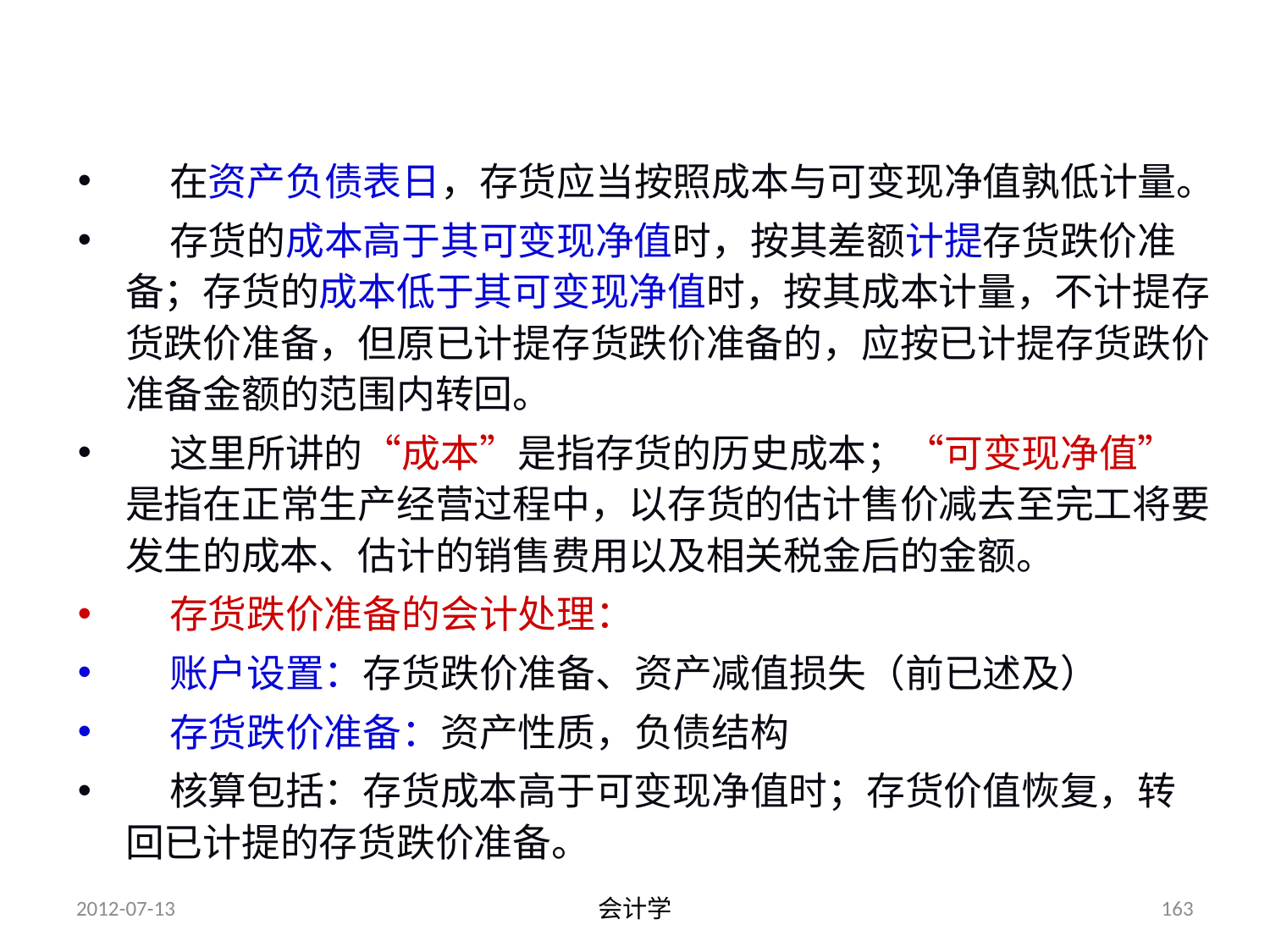

# 八、存货减值
    在资产负债表日，存货应当按照成本与可变现净值孰低计量。
    存货的成本高于其可变现净值时，按其差额计提存货跌价准备；存货的成本低于其可变现净值时，按其成本计量，不计提存货跌价准备，但原已计提存货跌价准备的，应按已计提存货跌价准备金额的范围内转回。
    这里所讲的“成本”是指存货的历史成本；“可变现净值”是指在正常生产经营过程中，以存货的估计售价减去至完工将要发生的成本、估计的销售费用以及相关税金后的金额。
    存货跌价准备的会计处理：
    账户设置：存货跌价准备、资产减值损失（前已述及）
    存货跌价准备：资产性质，负债结构
    核算包括：存货成本高于可变现净值时；存货价值恢复，转回已计提的存货跌价准备。
2012-07-13
会计学
163